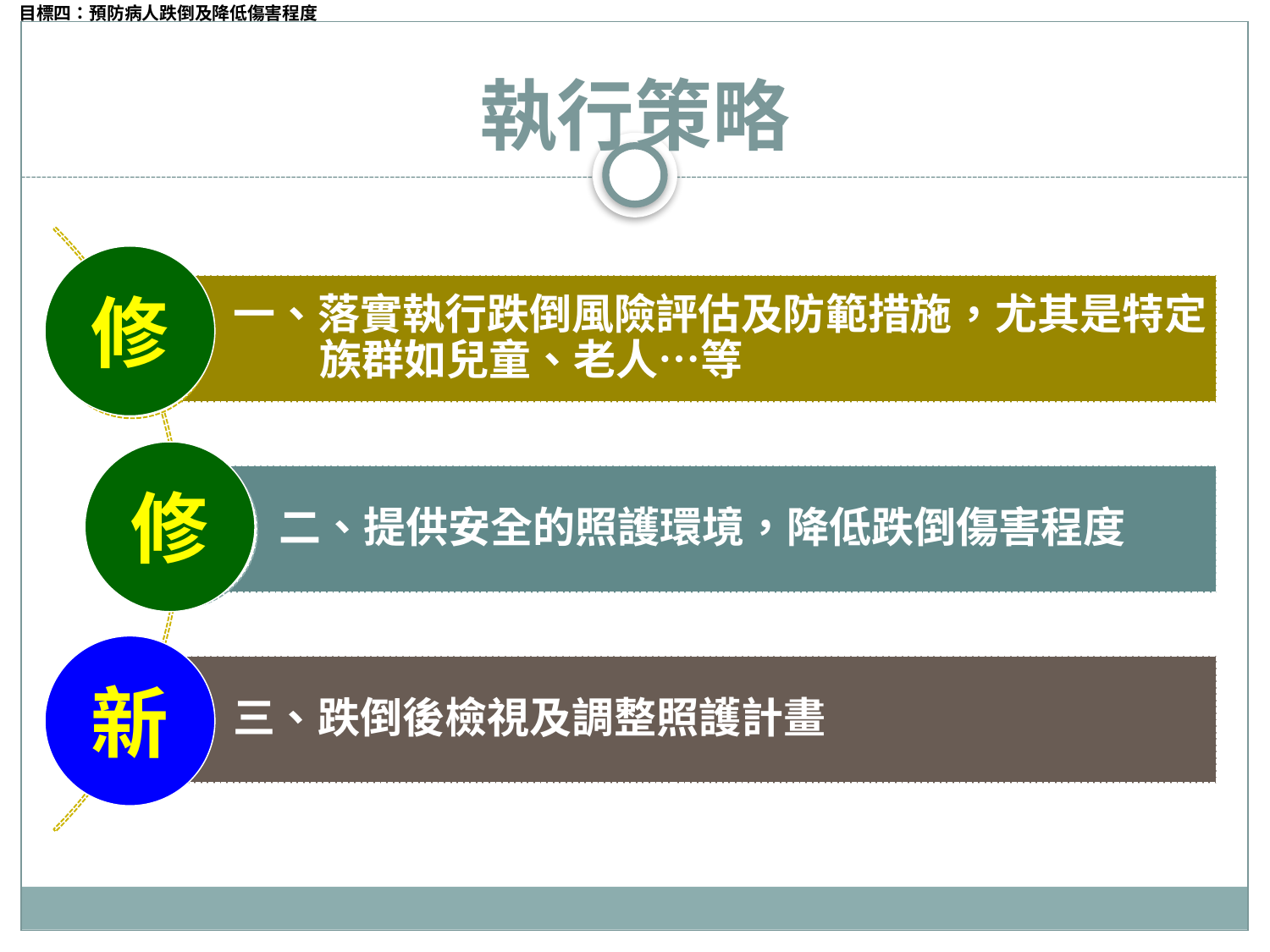

# 執行策略
一、落實執行跌倒風險評估及防範措施，尤其是特定族群如兒童、老人…等
二、提供安全的照護環境，降低跌倒傷害程度
三、跌倒後檢視及調整照護計畫
修
修
新